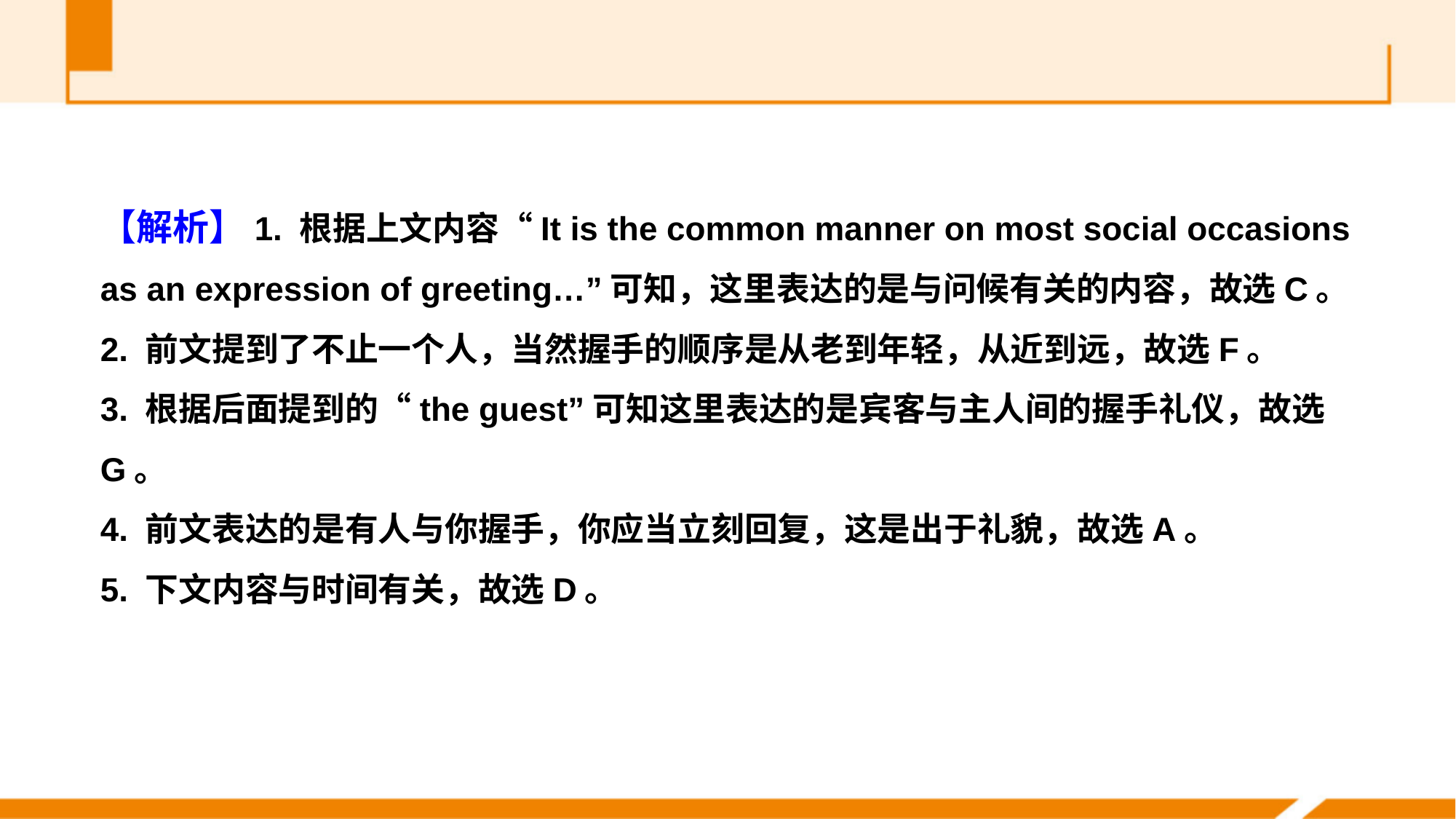

【解析】1. 根据上文内容“It is the common manner on most social occasions as an expression of greeting…”可知，这里表达的是与问候有关的内容，故选C。
2. 前文提到了不止一个人，当然握手的顺序是从老到年轻，从近到远，故选F。
3. 根据后面提到的“the guest”可知这里表达的是宾客与主人间的握手礼仪，故选G。
4. 前文表达的是有人与你握手，你应当立刻回复，这是出于礼貌，故选A。
5. 下文内容与时间有关，故选D。